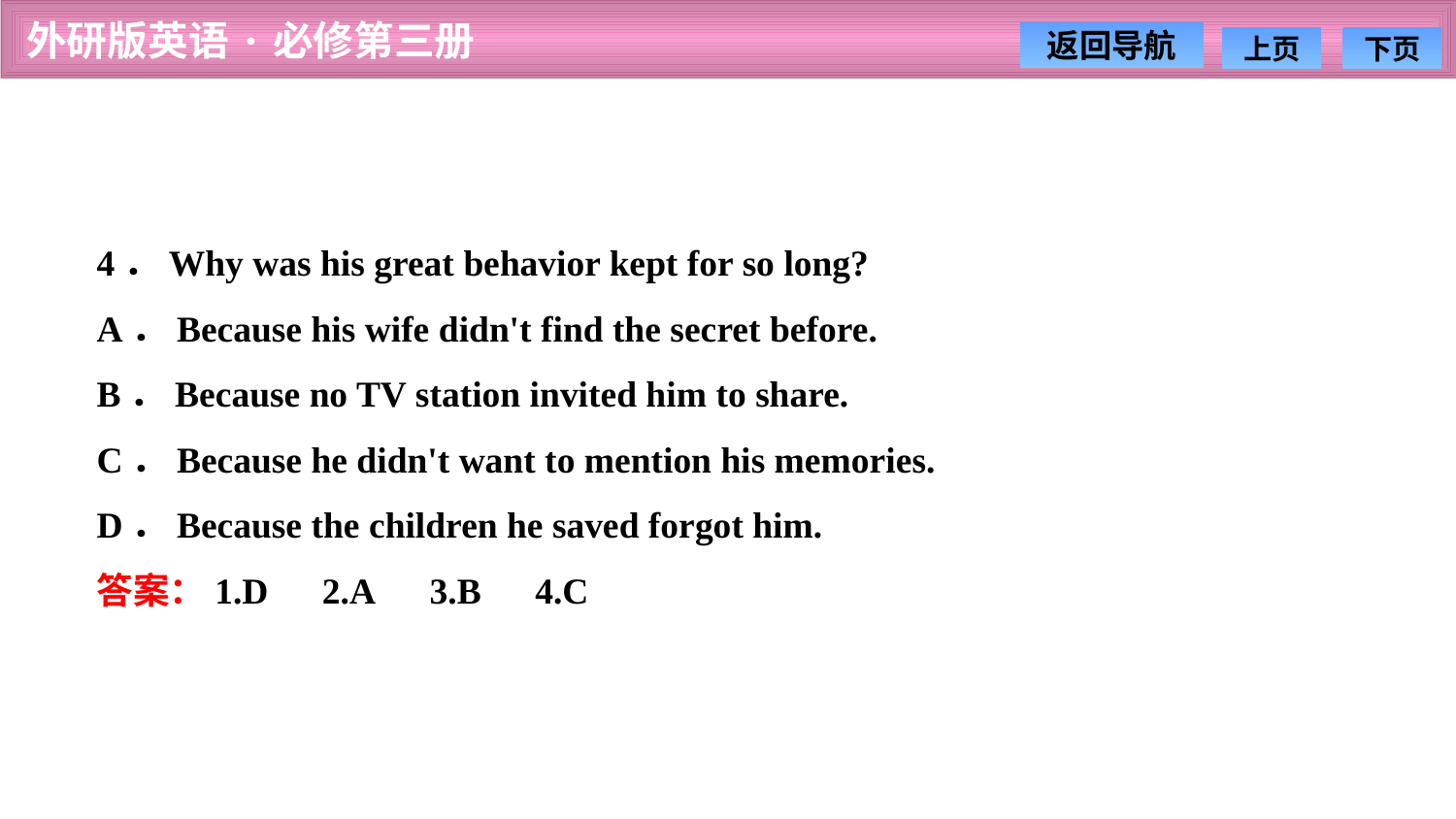

4．Why was his great behavior kept for so long?
A．Because his wife didn't find the secret before.
B．Because no TV station invited him to share.
C．Because he didn't want to mention his memories.
D．Because the children he saved forgot him.
答案：1.D　2.A　3.B　4.C